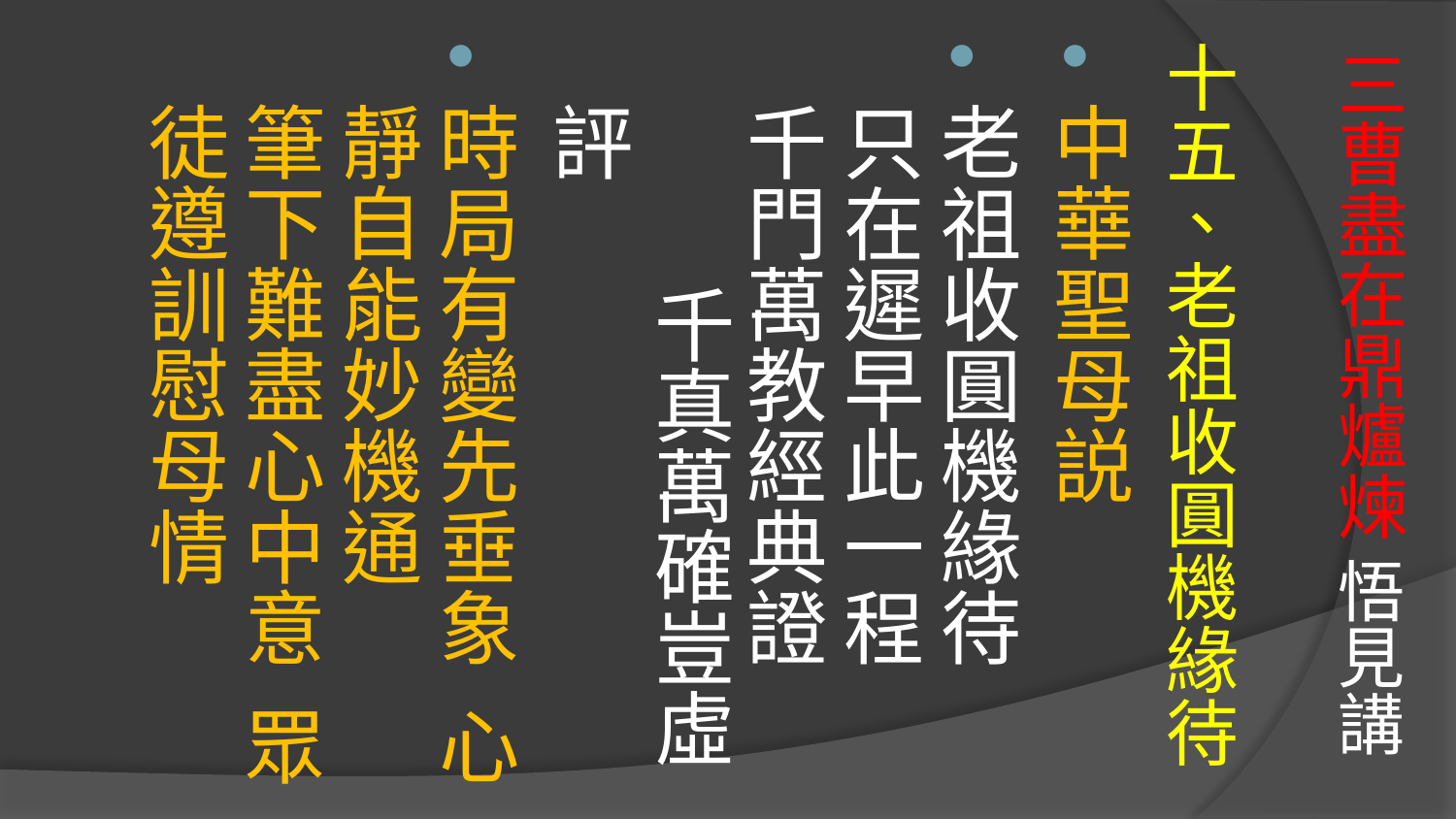

# 三曹盡在鼎爐煉 悟見講
十五、老祖收圓機緣待
中華聖母説
老祖收圓機緣待    只在遲早此一程
千門萬教經典證                 千真萬確豈虛評
時局有變先垂象  心靜自能妙機通
筆下難盡心中意  眾徒遵訓慰母情